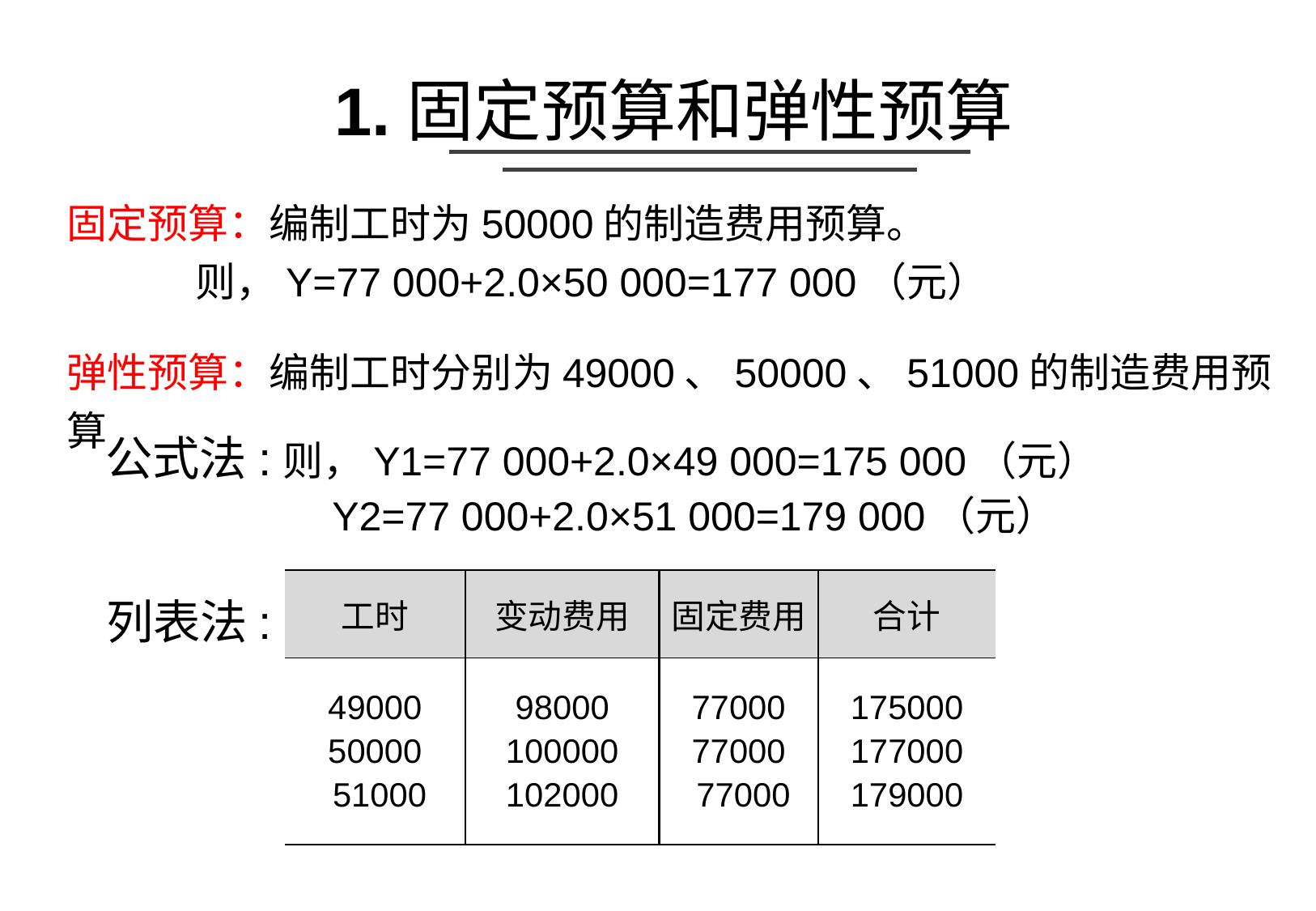

# 1.固定预算和弹性预算
固定预算：编制工时为50000的制造费用预算。
             则，Y=77 000+2.0×50 000=177 000（元）
弹性预算：编制工时分别为49000、50000、51000的制造费用预算
公式法:则，Y1=77 000+2.0×49 000=175 000（元）
                    Y2=77 000+2.0×51 000=179 000（元）
列表法:
| 工时 | 变动费用 | 固定费用 | 合计 |
| --- | --- | --- | --- |
| 49000 50000 51000 | 98000 100000 102000 | 77000 77000 77000 | 175000 177000 179000 |